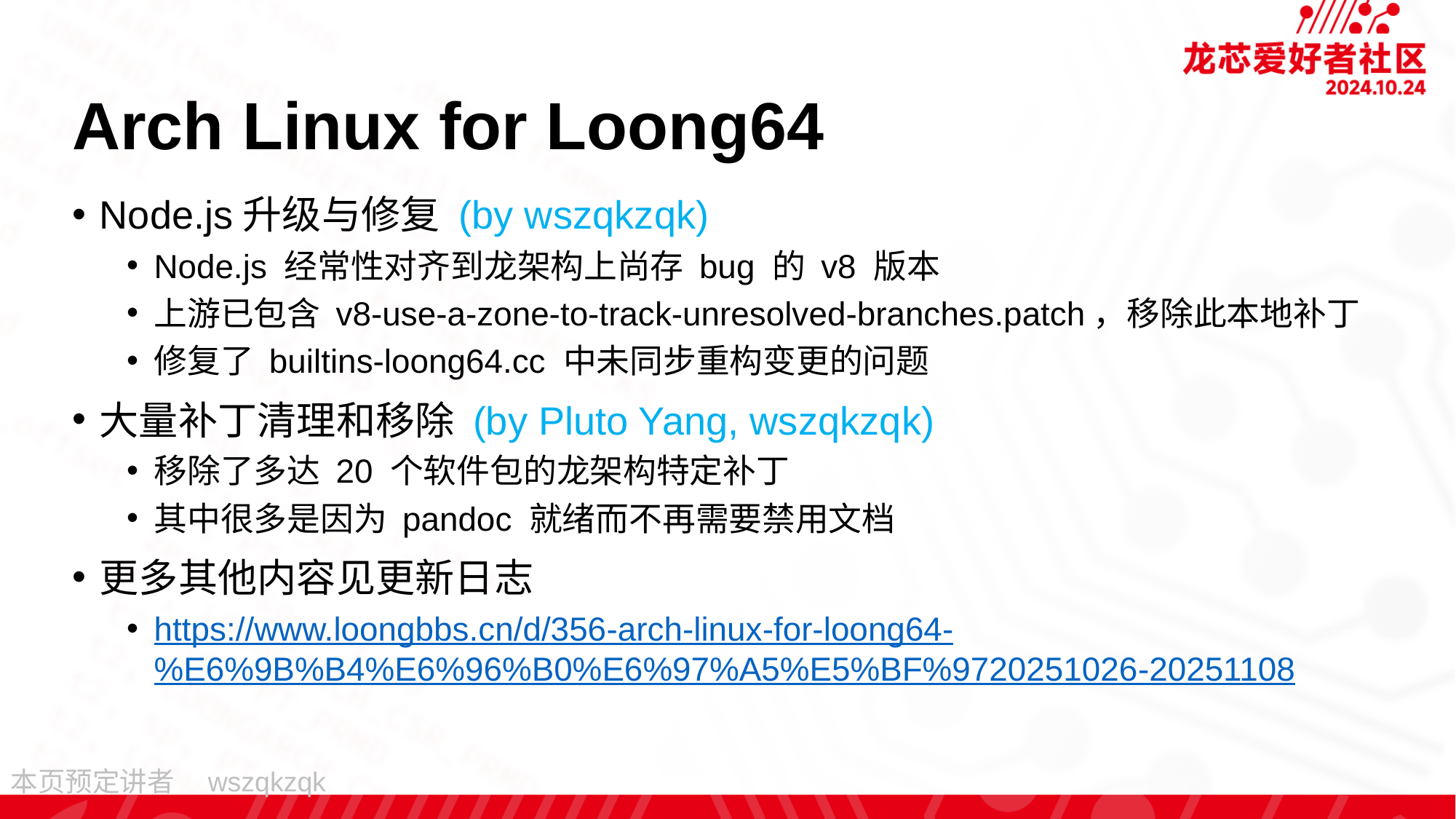

# Arch Linux for Loong64
Node.js升级与修复 (by wszqkzqk)
Node.js 经常性对齐到龙架构上尚存 bug 的 v8 版本
上游已包含 v8-use-a-zone-to-track-unresolved-branches.patch，移除此本地补丁
修复了 builtins-loong64.cc 中未同步重构变更的问题
大量补丁清理和移除 (by Pluto Yang, wszqkzqk)
移除了多达 20 个软件包的龙架构特定补丁
其中很多是因为 pandoc 就绪而不再需要禁用文档
更多其他内容见更新日志
https://www.loongbbs.cn/d/356-arch-linux-for-loong64-%E6%9B%B4%E6%96%B0%E6%97%A5%E5%BF%9720251026-20251108
wszqkzqk